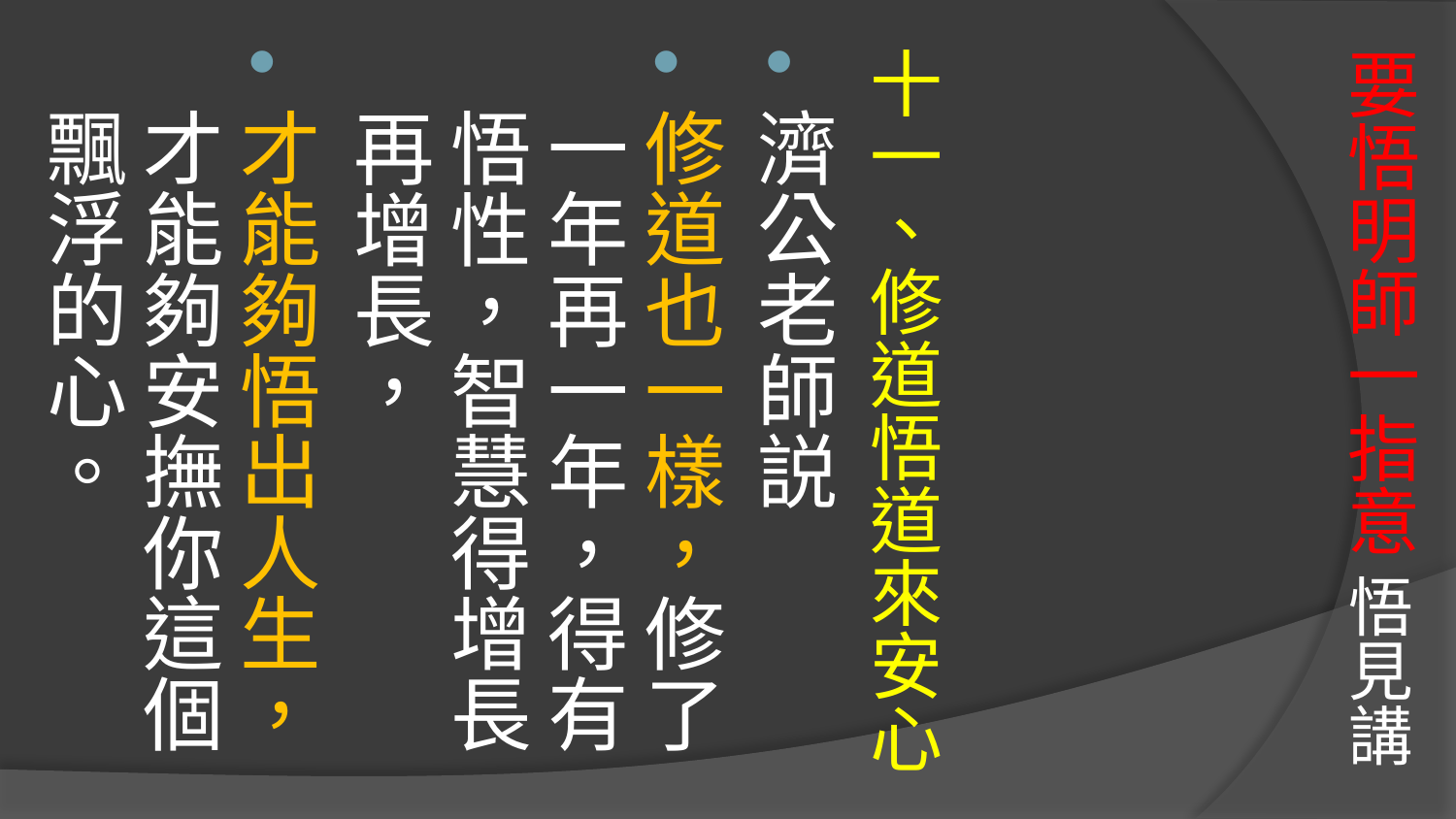

# 要悟明師一指意 悟見講
十一、修道悟道來安心
濟公老師説
修道也一樣，修了一年再一年，得有悟性，智慧得增長再增長，
才能夠悟出人生，才能夠安撫你這個飄浮的心。